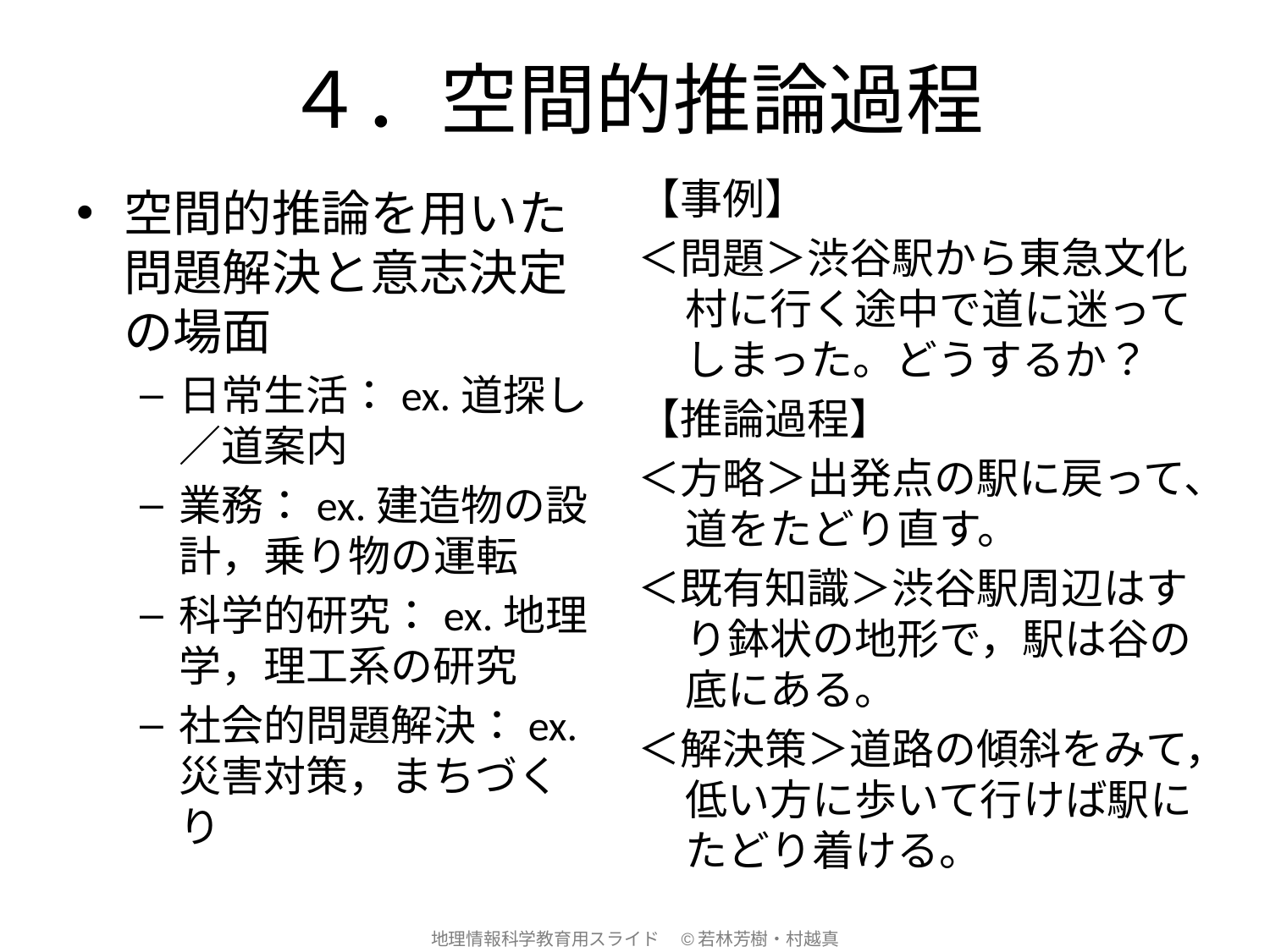

# ４．空間的推論過程
【事例】
＜問題＞渋谷駅から東急文化村に行く途中で道に迷ってしまった。どうするか？
【推論過程】
＜方略＞出発点の駅に戻って、道をたどり直す。
＜既有知識＞渋谷駅周辺はすり鉢状の地形で，駅は谷の底にある。
＜解決策＞道路の傾斜をみて，低い方に歩いて行けば駅にたどり着ける。

空間的推論を用いた問題解決と意志決定の場面
日常生活：ex.道探し／道案内
業務：ex.建造物の設計，乗り物の運転
科学的研究：ex.地理学，理工系の研究
社会的問題解決：ex.災害対策，まちづくり